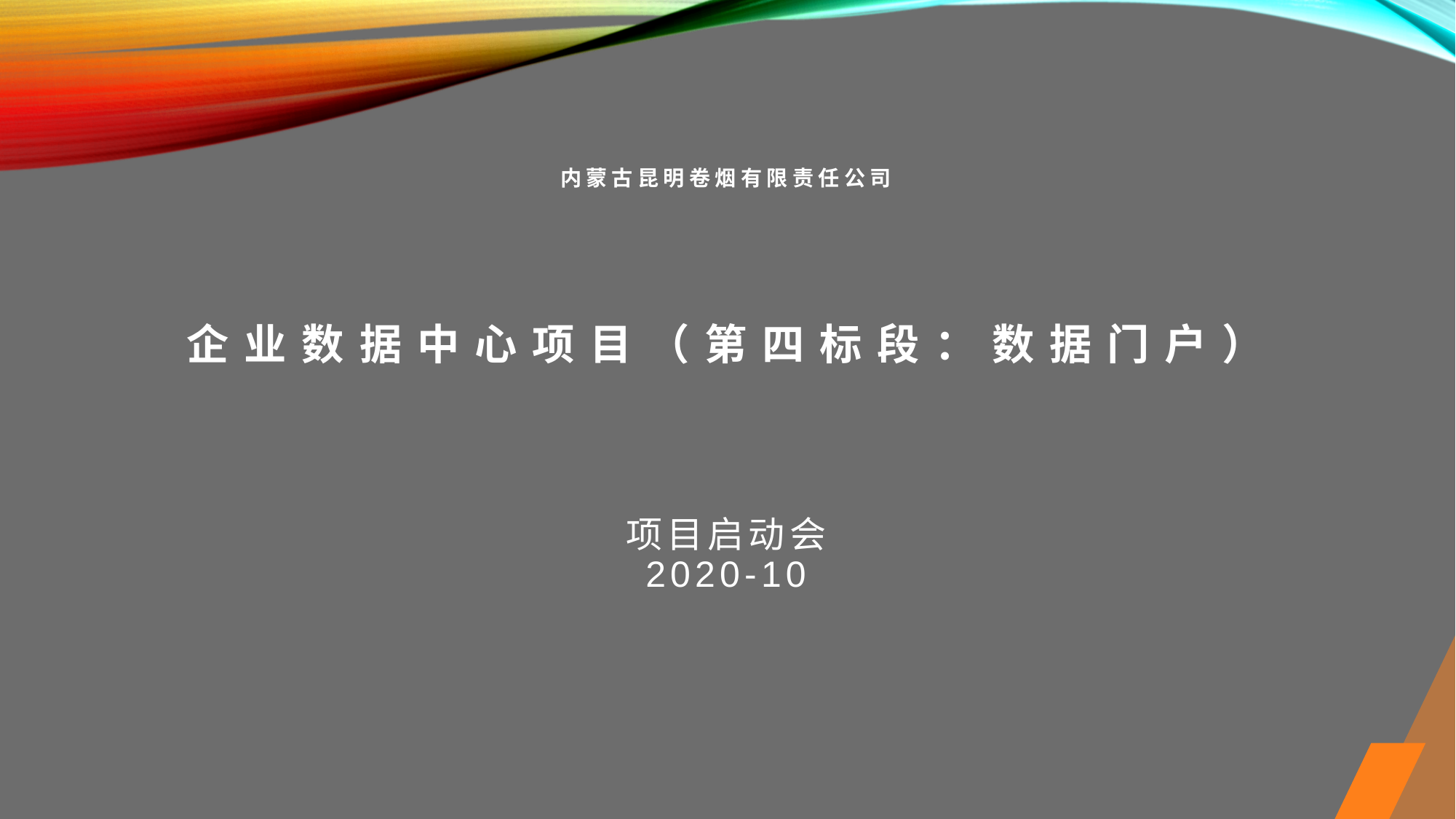

内蒙古昆明卷烟有限责任公司
企业数据中心项目（第四标段：数据门户）
项目启动会
2020-10